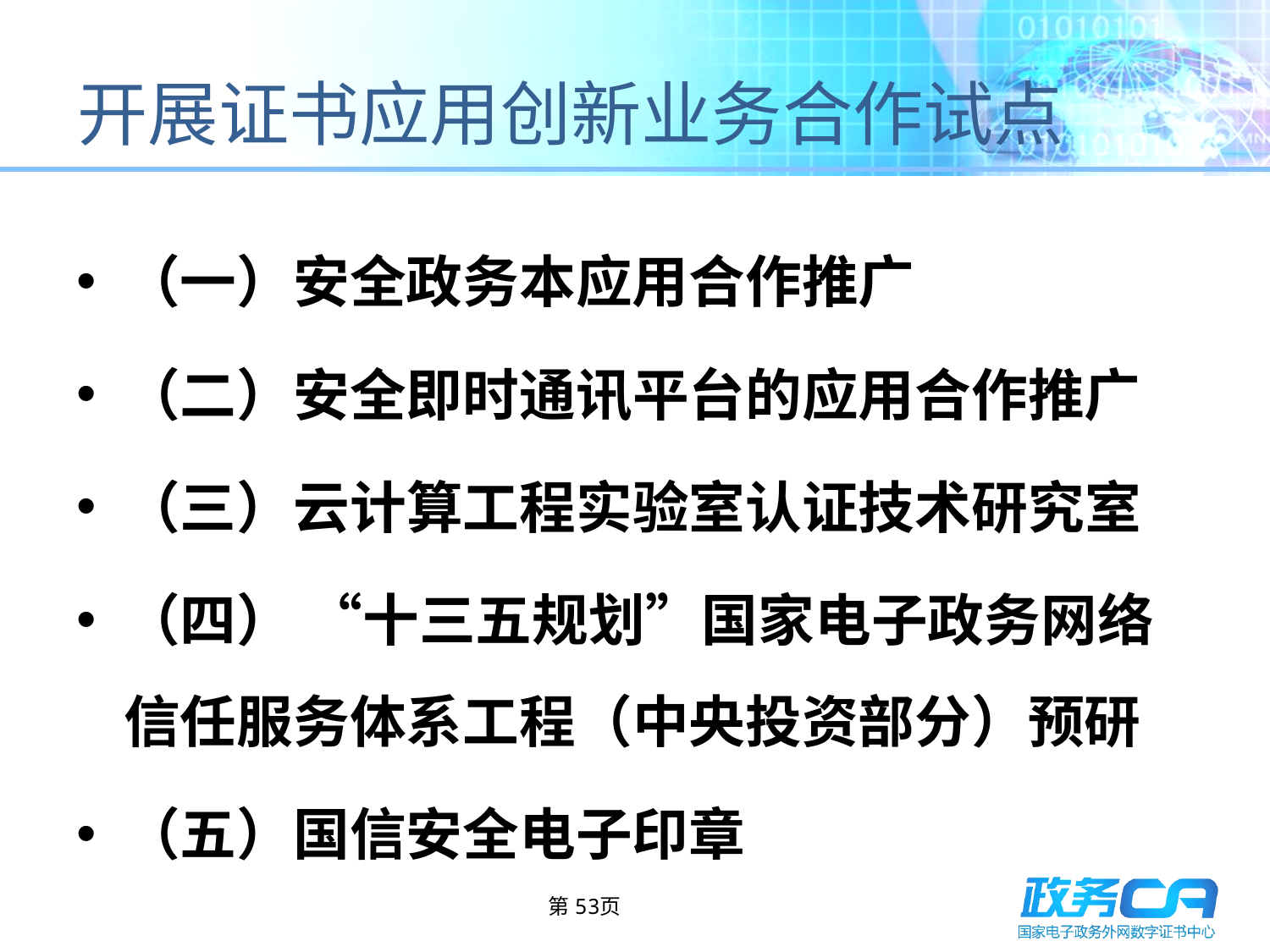

# 开展证书应用创新业务合作试点
（一）安全政务本应用合作推广
（二）安全即时通讯平台的应用合作推广
（三）云计算工程实验室认证技术研究室
（四） “十三五规划”国家电子政务网络信任服务体系工程（中央投资部分）预研
（五）国信安全电子印章
第53页